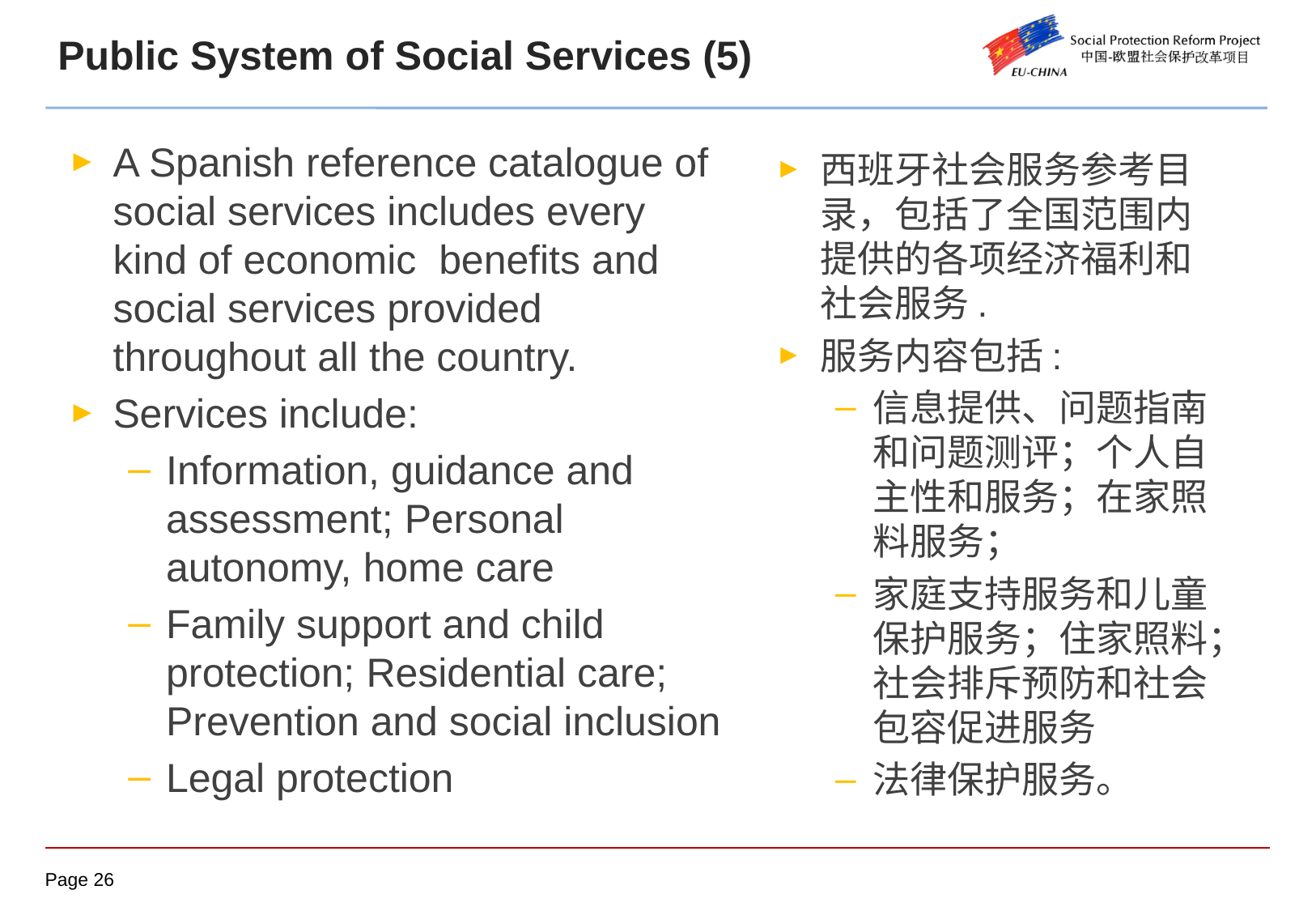

# Public System of Social Services (5)
A Spanish reference catalogue of social services includes every kind of economic  benefits and social services provided throughout all the country.
Services include:
Information, guidance and assessment; Personal autonomy, home care
Family support and child protection; Residential care; Prevention and social inclusion
Legal protection

西班牙社会服务参考目录，包括了全国范围内提供的各项经济福利和社会服务.
服务内容包括:
信息提供、问题指南和问题测评；个人自主性和服务；在家照料服务；
家庭支持服务和儿童保护服务；住家照料；社会排斥预防和社会包容促进服务
法律保护服务。